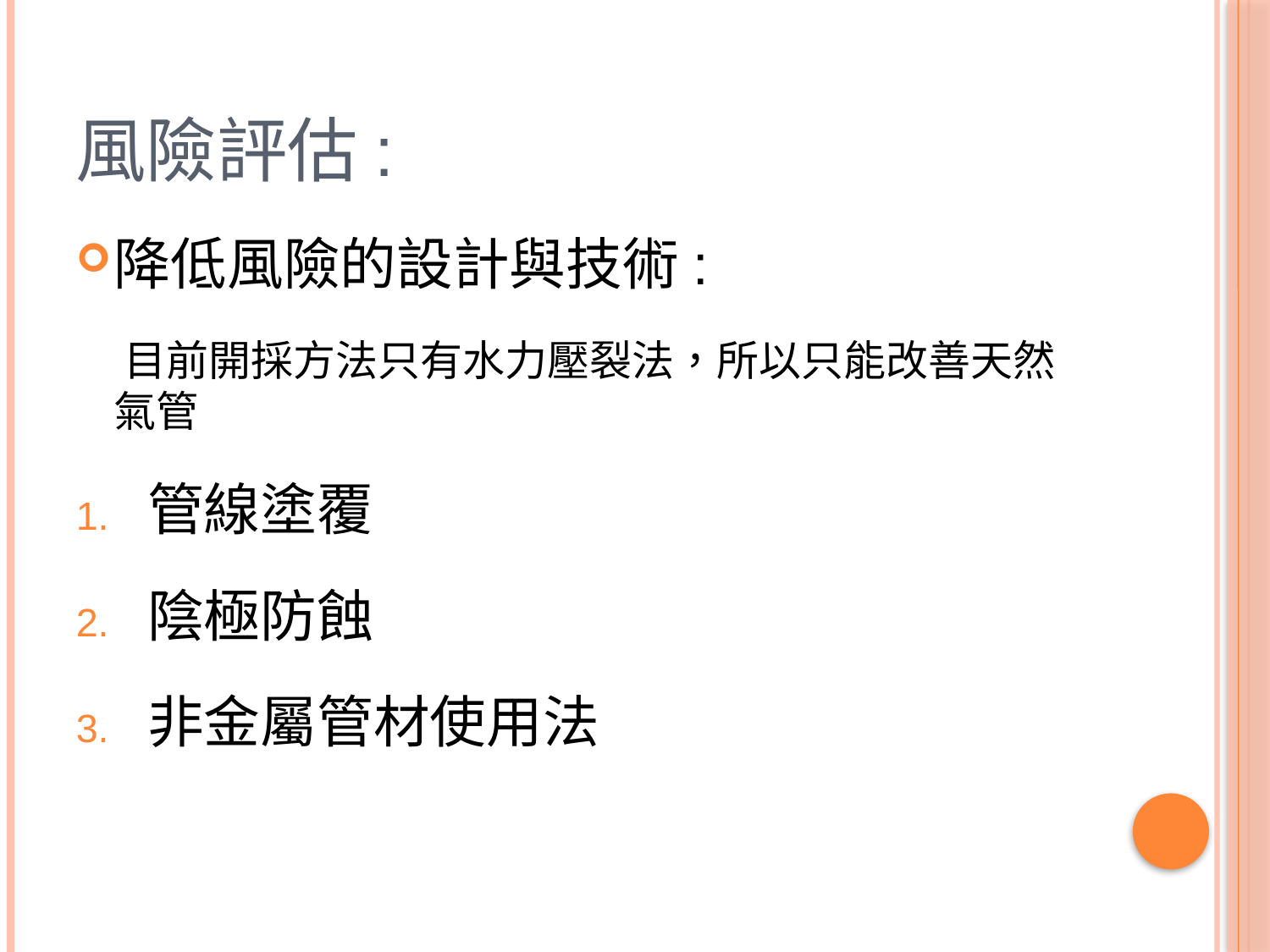

# 風險評估:
降低風險的設計與技術:

    目前開採方法只有水力壓裂法，所以只能改善天然氣管

管線塗覆

陰極防蝕

非金屬管材使用法